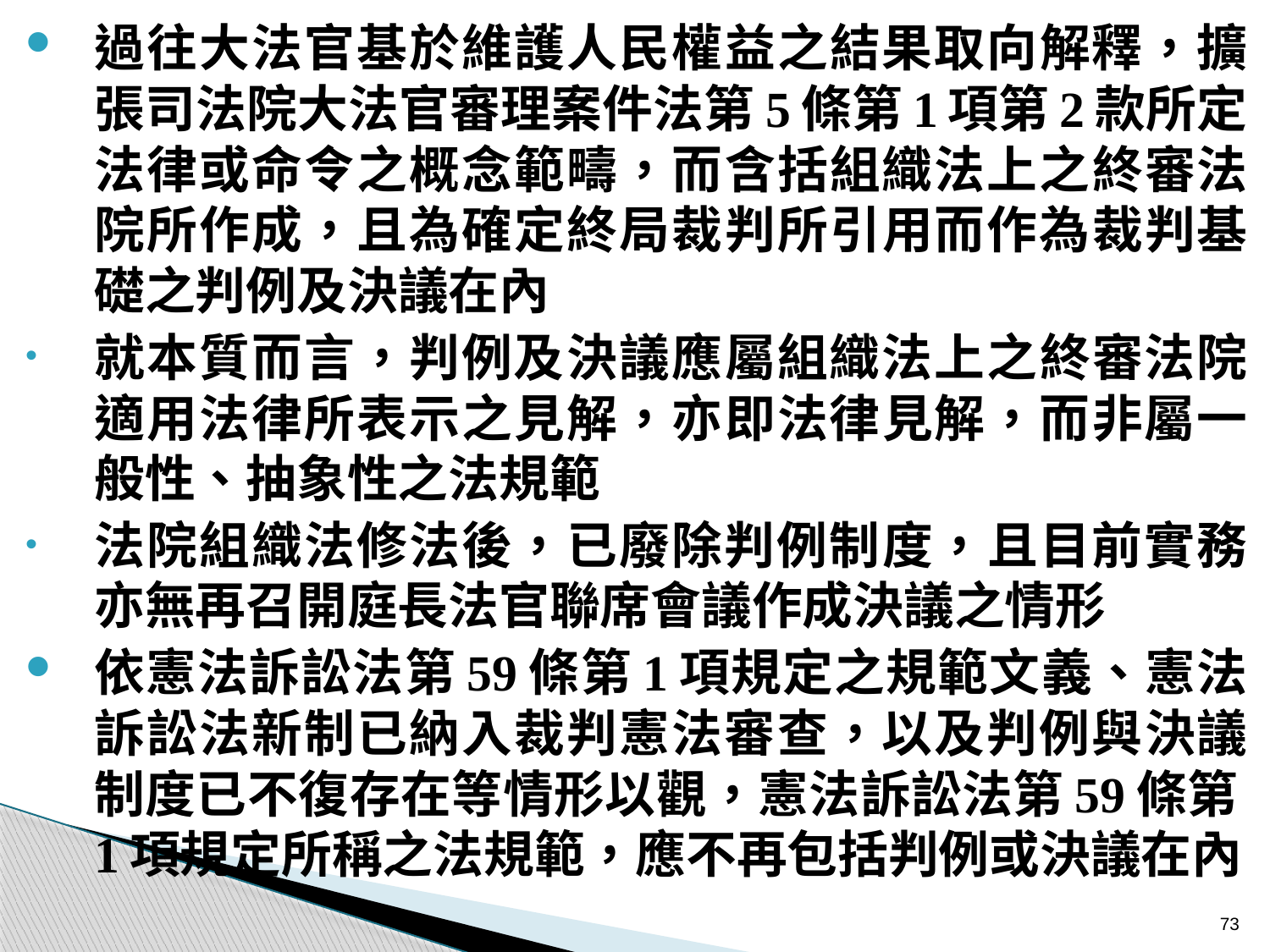

過往大法官基於維護人民權益之結果取向解釋，擴張司法院大法官審理案件法第5條第1項第2款所定法律或命令之概念範疇，而含括組織法上之終審法院所作成，且為確定終局裁判所引用而作為裁判基礎之判例及決議在內
就本質而言，判例及決議應屬組織法上之終審法院適用法律所表示之見解，亦即法律見解，而非屬一般性、抽象性之法規範
法院組織法修法後，已廢除判例制度，且目前實務亦無再召開庭長法官聯席會議作成決議之情形
依憲法訴訟法第59條第1項規定之規範文義、憲法訴訟法新制已納入裁判憲法審查，以及判例與決議制度已不復存在等情形以觀，憲法訴訟法第59條第1項規定所稱之法規範，應不再包括判例或決議在內

73